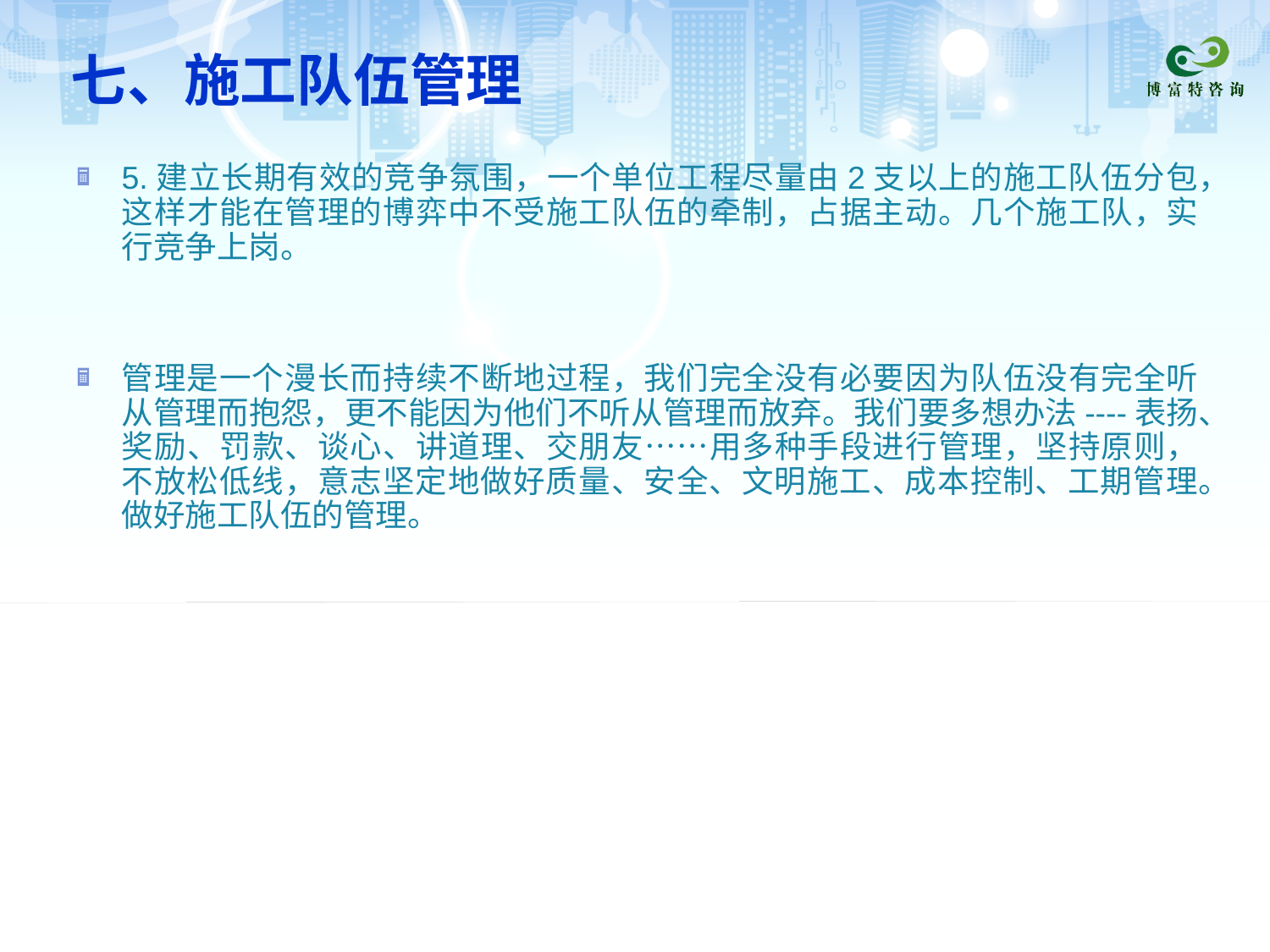

七、施工队伍管理
5.建立长期有效的竞争氛围，一个单位工程尽量由2支以上的施工队伍分包，这样才能在管理的博弈中不受施工队伍的牵制，占据主动。几个施工队，实行竞争上岗。

管理是一个漫长而持续不断地过程，我们完全没有必要因为队伍没有完全听从管理而抱怨，更不能因为他们不听从管理而放弃。我们要多想办法----表扬、奖励、罚款、谈心、讲道理、交朋友……用多种手段进行管理，坚持原则，不放松低线，意志坚定地做好质量、安全、文明施工、成本控制、工期管理。做好施工队伍的管理。